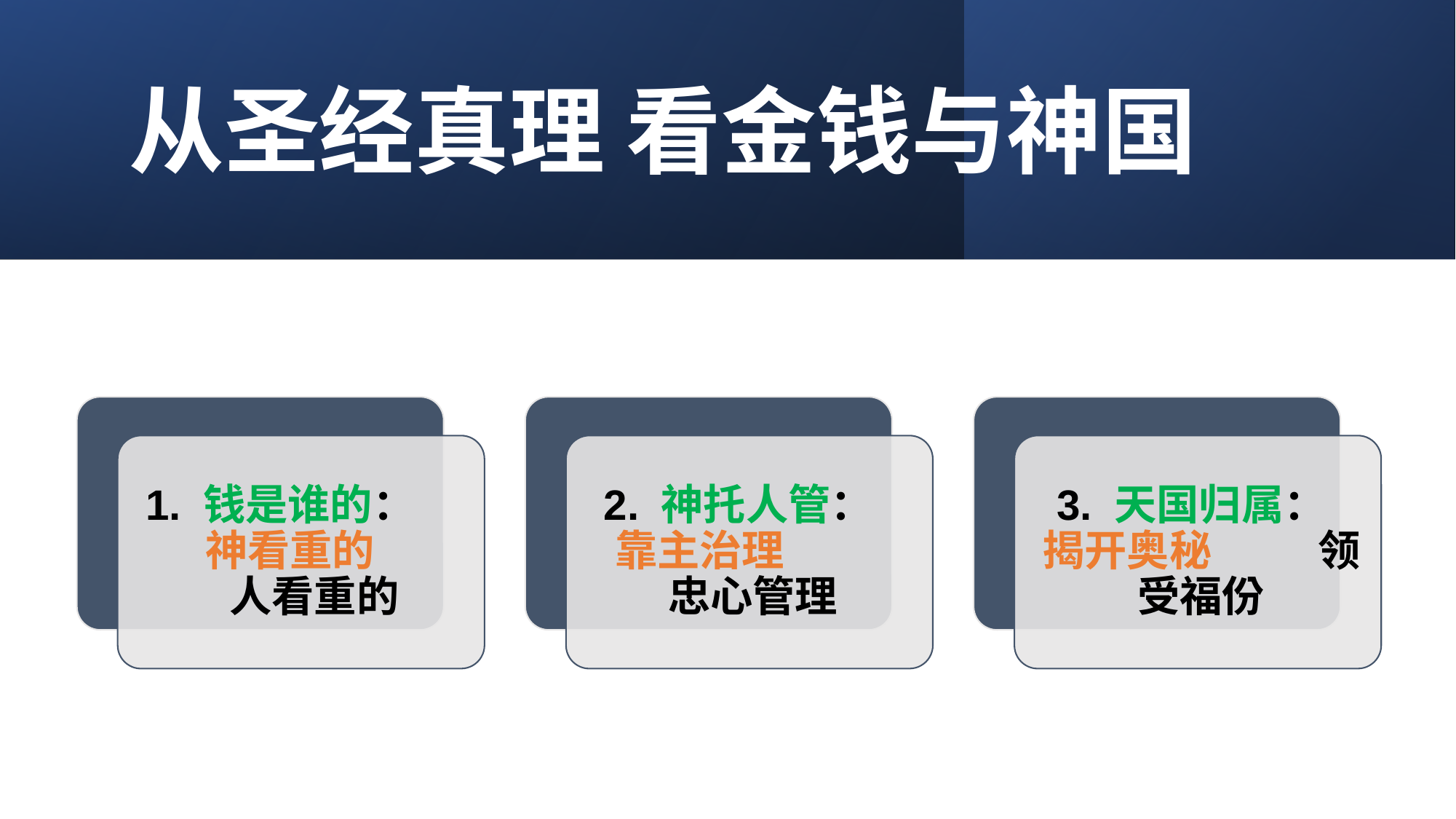

# 从圣经真理 看金钱与神国
1. 钱是谁的：            神看重的            人看重的
2. 神托人管：    靠主治理            忠心管理
3. 天国归属：   揭开奥秘           领受福份